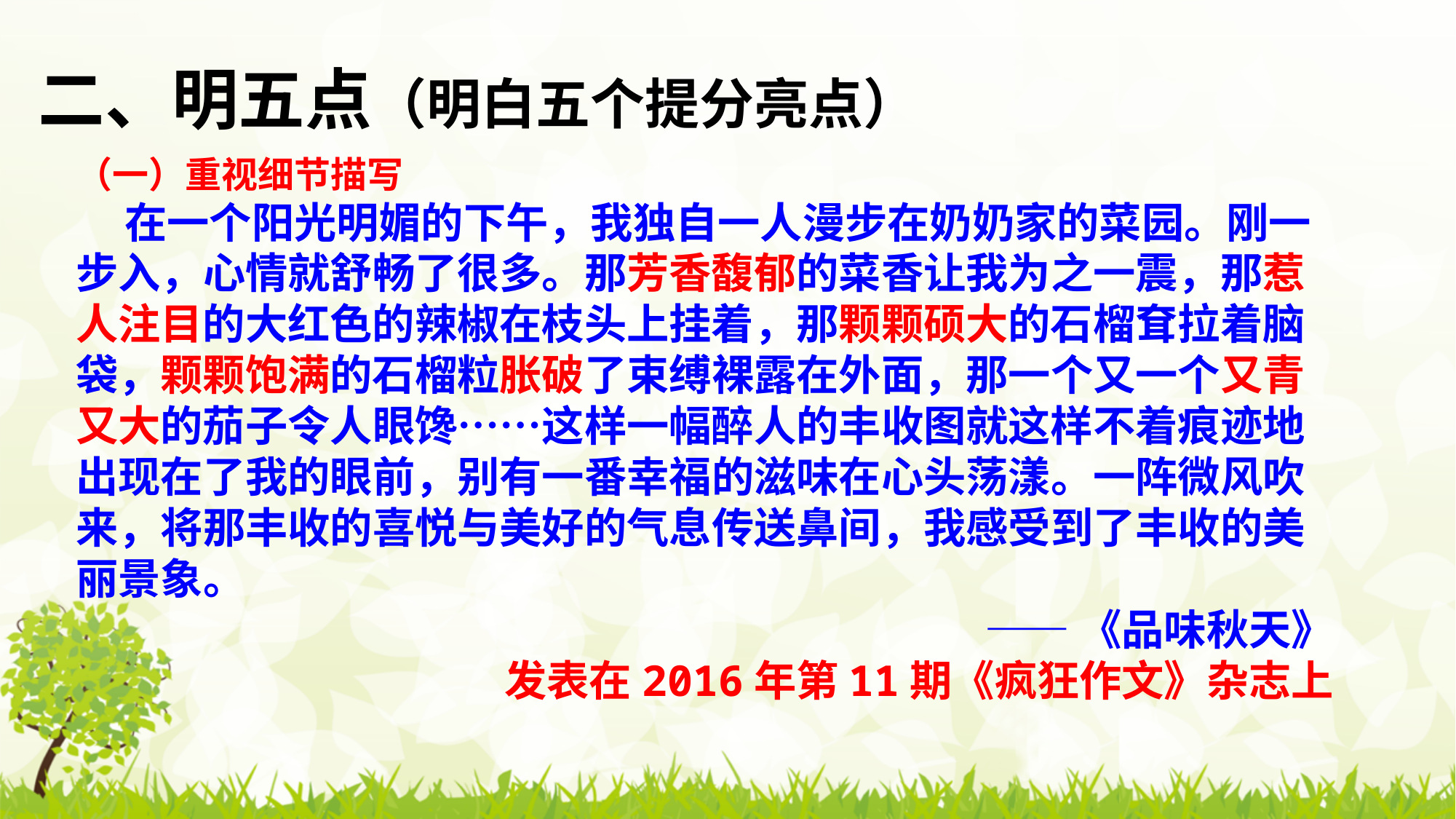

二、明五点（明白五个提分亮点）
（一）重视细节描写
    在一个阳光明媚的下午，我独自一人漫步在奶奶家的菜园。刚一步入，心情就舒畅了很多。那芳香馥郁的菜香让我为之一震，那惹人注目的大红色的辣椒在枝头上挂着，那颗颗硕大的石榴耷拉着脑袋，颗颗饱满的石榴粒胀破了束缚裸露在外面，那一个又一个又青又大的茄子令人眼馋……这样一幅醉人的丰收图就这样不着痕迹地出现在了我的眼前，别有一番幸福的滋味在心头荡漾。一阵微风吹来，将那丰收的喜悦与美好的气息传送鼻间，我感受到了丰收的美丽景象。
——《品味秋天》
发表在2016年第11期《疯狂作文》杂志上